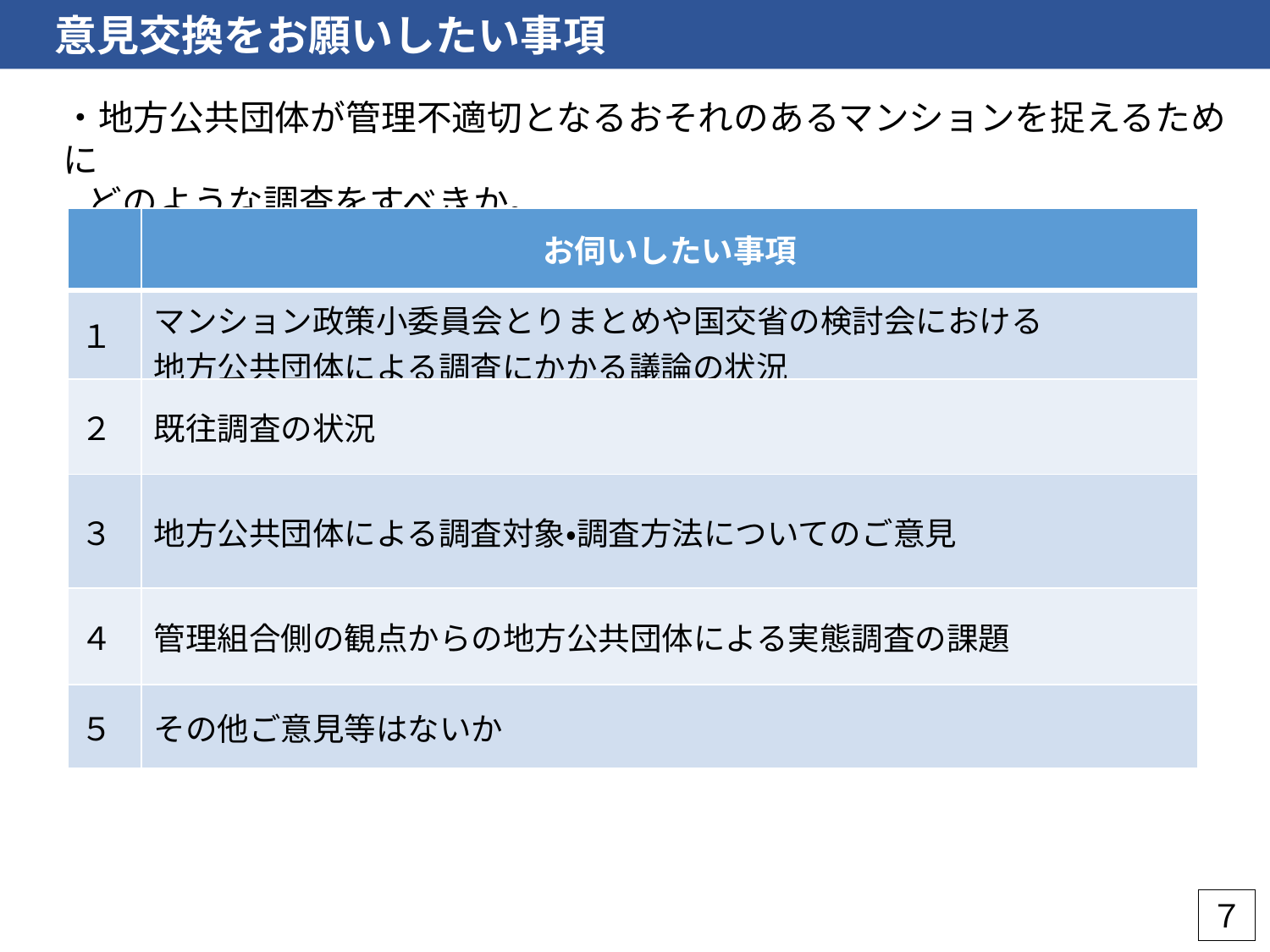

意見交換をお願いしたい事項
・地方公共団体が管理不適切となるおそれのあるマンションを捉えるために
  どのような調査をすべきか。
|  | お伺いしたい事項 |
| --- | --- |
| １ | マンション政策小委員会とりまとめや国交省の検討会における 地方公共団体による調査にかかる議論の状況 |
| ２ | 既往調査の状況 |
| ３ | 地方公共団体による調査対象・調査方法についてのご意見 |
| ４ | 管理組合側の観点からの地方公共団体による実態調査の課題 |
| ５ | その他ご意見等はないか |
７